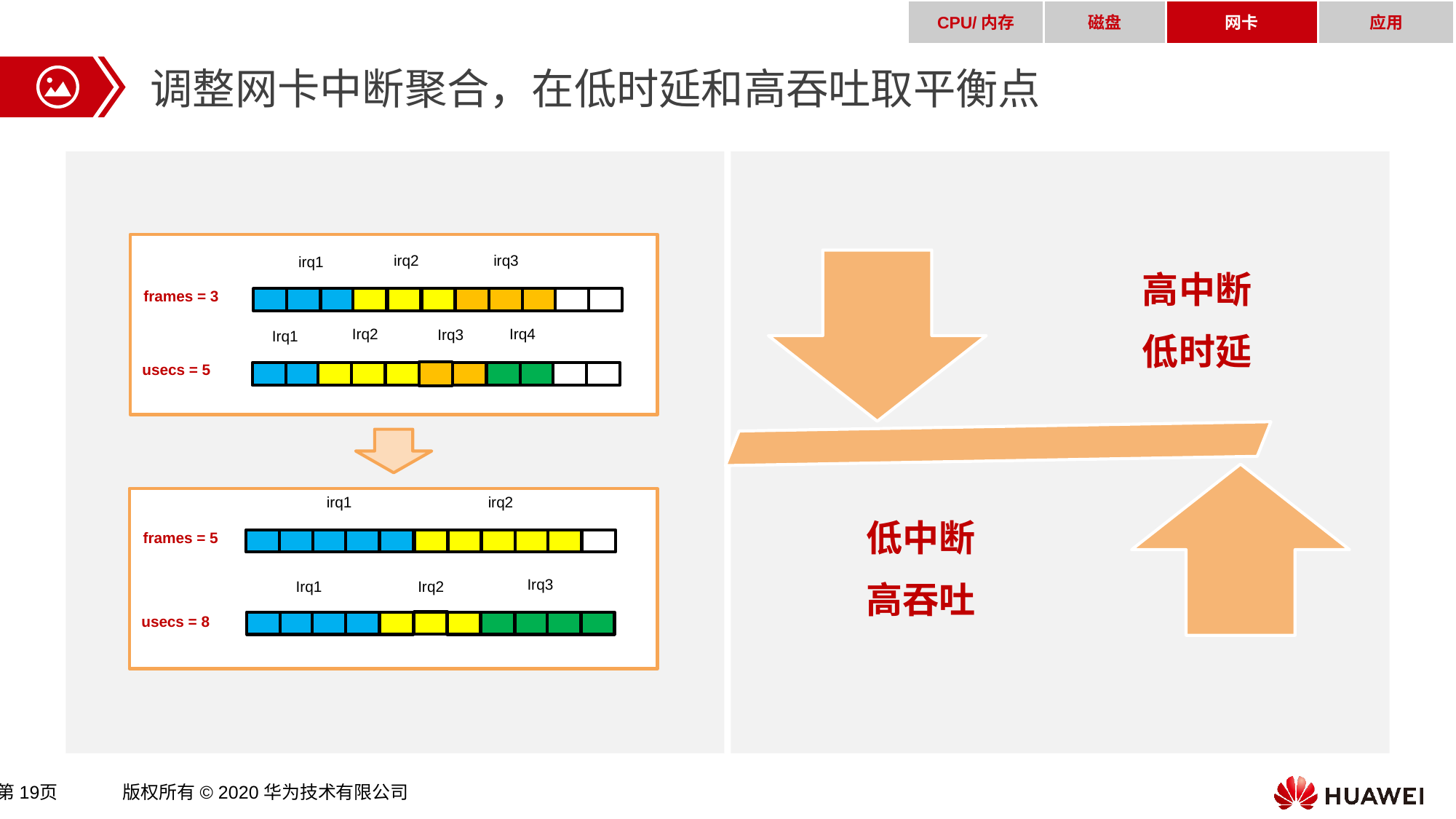

CPU/内存
磁盘
网卡
应用

调整网卡中断聚合，在低时延和高吞吐取平衡点

高中断
低时延
低中断
高吞吐

irq3
irq2
irq1
frames = 3

Irq4
Irq2
Irq3
Irq1
usecs = 5

irq1
irq2
frames = 5

Irq3
Irq1
Irq2
usecs = 8